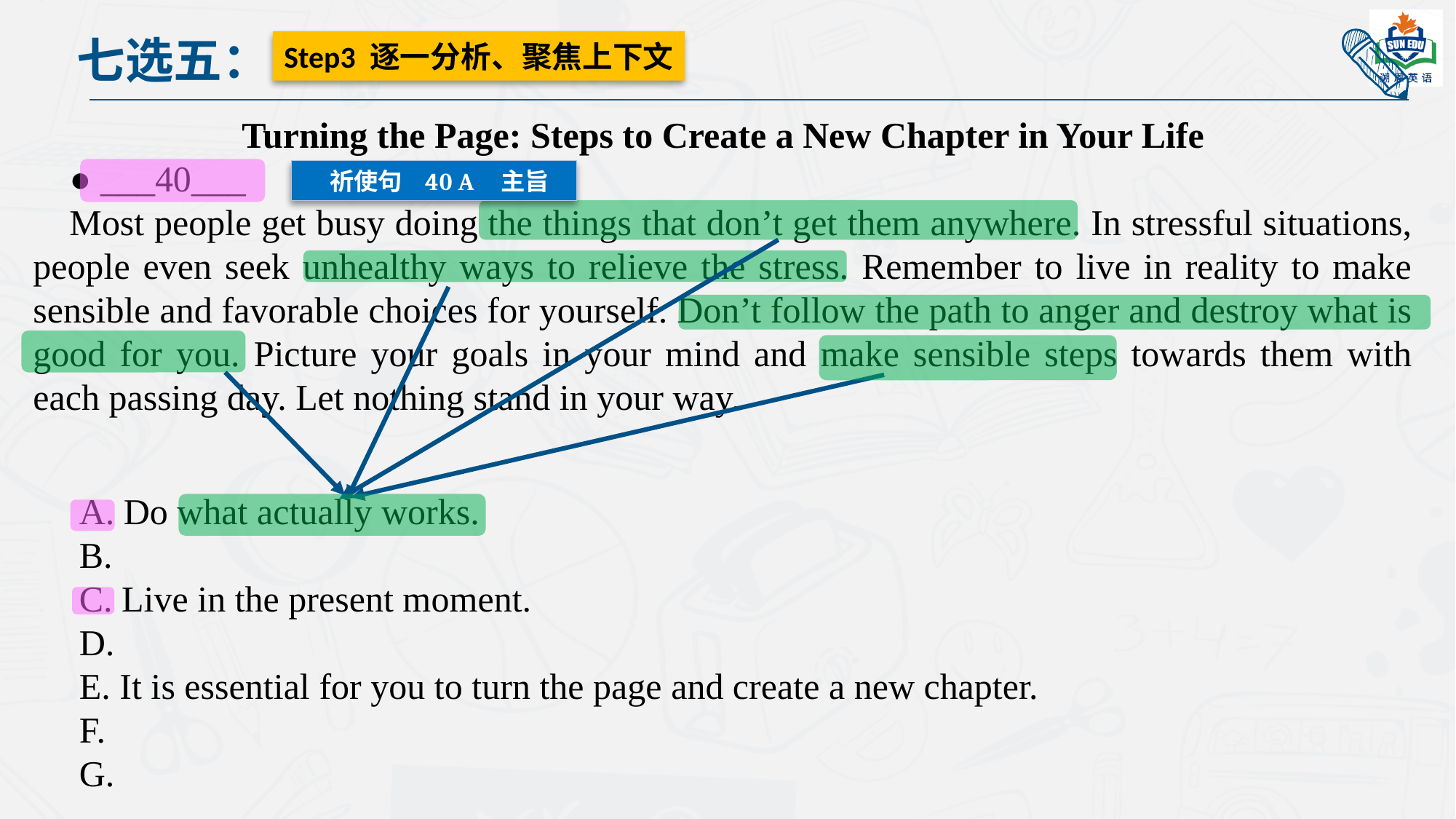

七选五：
Step3 逐一分析、聚焦上下文
Turning the Page: Steps to Create a New Chapter in Your Life
● ___40___
Most people get busy doing the things that don’t get them anywhere. In stressful situations, people even seek unhealthy ways to relieve the stress. Remember to live in reality to make sensible and favorable choices for yourself. Don’t follow the path to anger and destroy what is good for you. Picture your goals in your mind and make sensible steps towards them with each passing day. Let nothing stand in your way.

    祈使句   40 A    主旨

A. Do what actually works.
B.
C. Live in the present moment.
D.
E. It is essential for you to turn the page and create a new chapter.
F.
G.